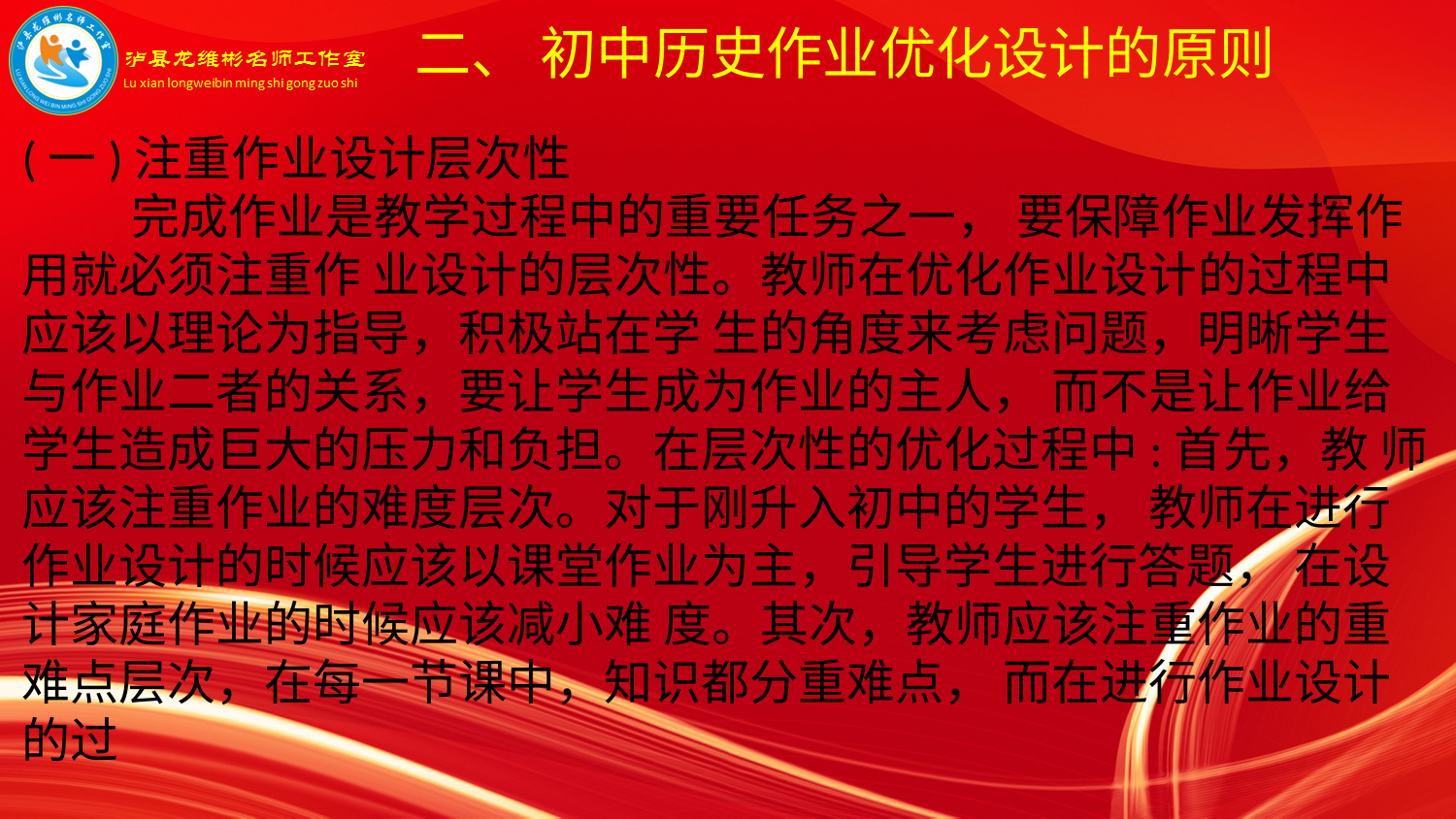

二、 初中历史作业优化设计的原则
(一)注重作业设计层次性
         完成作业是教学过程中的重要任务之一， 要保障作业发挥作用就必须注重作 业设计的层次性。教师在优化作业设计的过程中应该以理论为指导，积极站在学 生的角度来考虑问题，明晰学生与作业二者的关系，要让学生成为作业的主人， 而不是让作业给学生造成巨大的压力和负担。在层次性的优化过程中:首先，教 师应该注重作业的难度层次。对于刚升入初中的学生， 教师在进行作业设计的时候应该以课堂作业为主，引导学生进行答题， 在设计家庭作业的时候应该减小难 度。其次，教师应该注重作业的重难点层次，在每一节课中，知识都分重难点， 而在进行作业设计的过